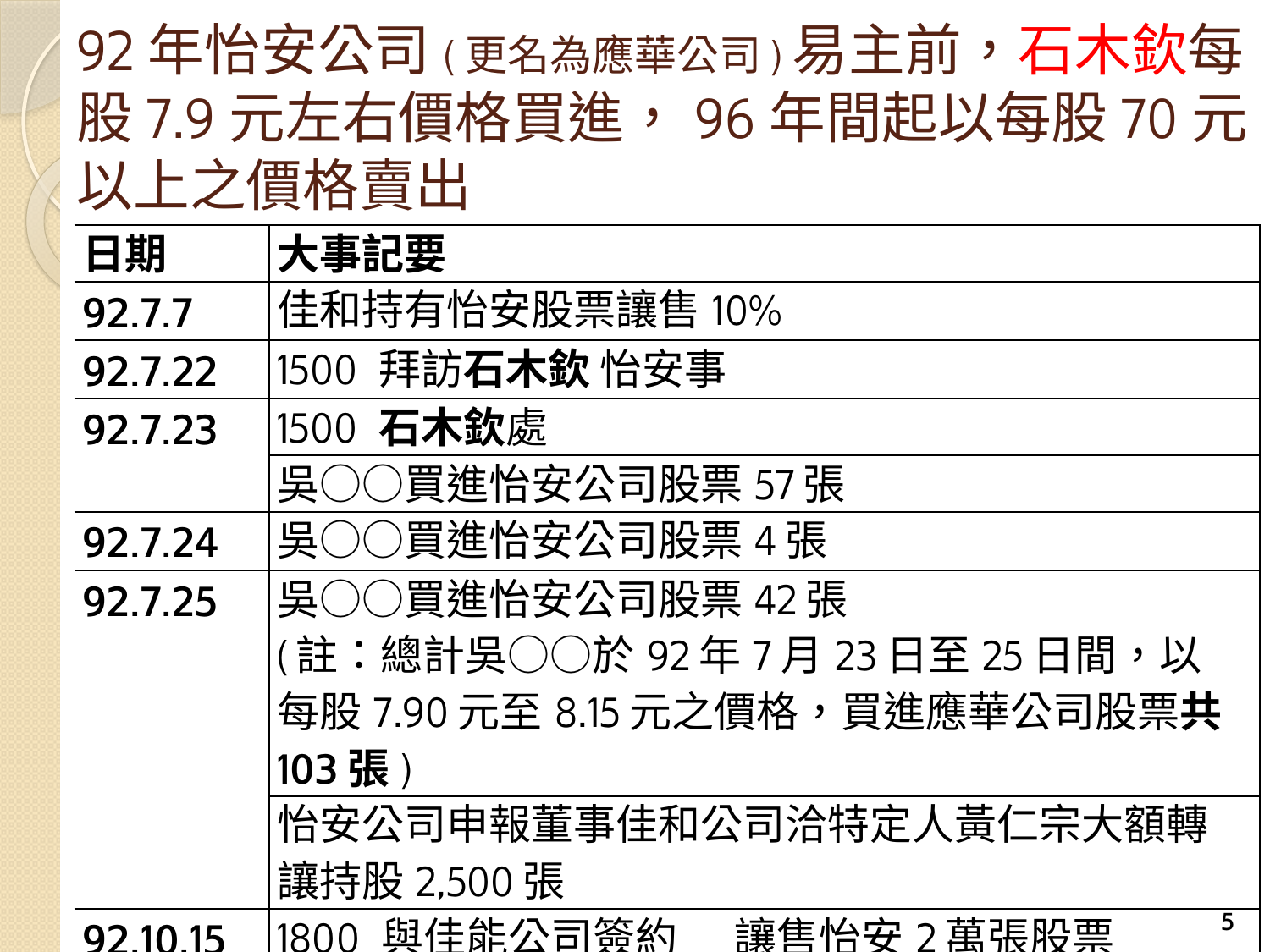

# 92年怡安公司(更名為應華公司)易主前，石木欽每股7.9元左右價格買進，96年間起以每股70元以上之價格賣出
| 日期 | 大事記要 |
| --- | --- |
| 92.7.7 | 佳和持有怡安股票讓售10% |
| 92.7.22 | 1500 拜訪石木欽 怡安事 |
| 92.7.23 | 1500 石木欽處 |
|  | 吳○○買進怡安公司股票57張 |
| 92.7.24 | 吳○○買進怡安公司股票4張 |
| 92.7.25 | 吳○○買進怡安公司股票42張 (註：總計吳○○於92年7月23日至25日間，以每股7.90元至8.15元之價格，買進應華公司股票共103張) |
|  | 怡安公司申報董事佳和公司洽特定人黃仁宗大額轉讓持股2,500張 |
| 92.10.15 | 1800 與佳能公司簽約 讓售怡安2萬張股票 |
5